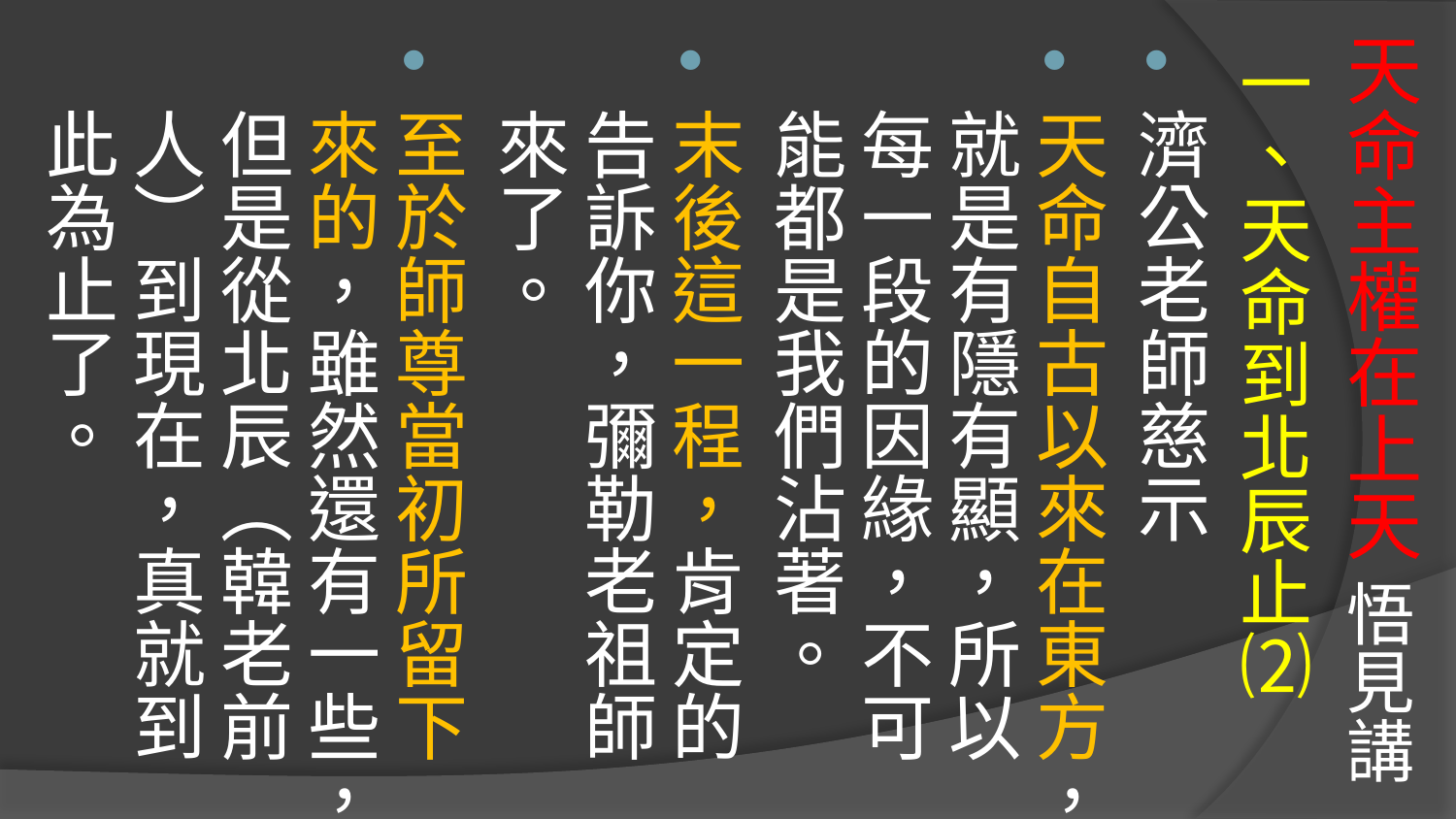

# 天命主權在上天 悟見講
一、天命到北辰止⑵
濟公老師慈示
天命自古以來在東方，就是有隱有顯，所以每一段的因緣，不可能都是我們沾著。
末後這一程，肯定的告訴你，彌勒老祖師來了。
至於師尊當初所留下來的，雖然還有一些，但是從北辰（韓老前人）到現在，真就到此為止了。